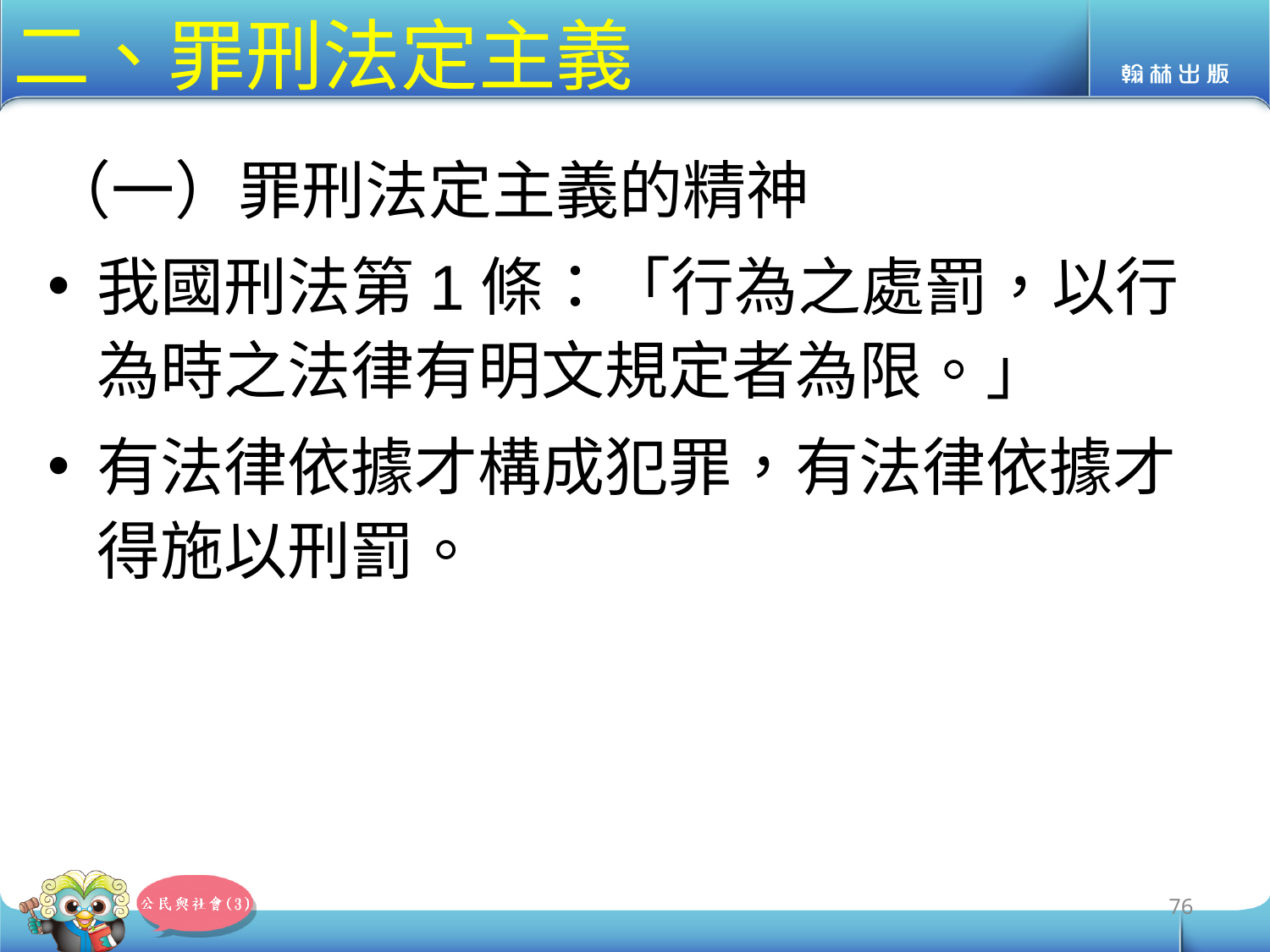

# 二、罪刑法定主義
（一）罪刑法定主義的精神
我國刑法第1條：「行為之處罰，以行為時之法律有明文規定者為限。」
有法律依據才構成犯罪，有法律依據才得施以刑罰。
76